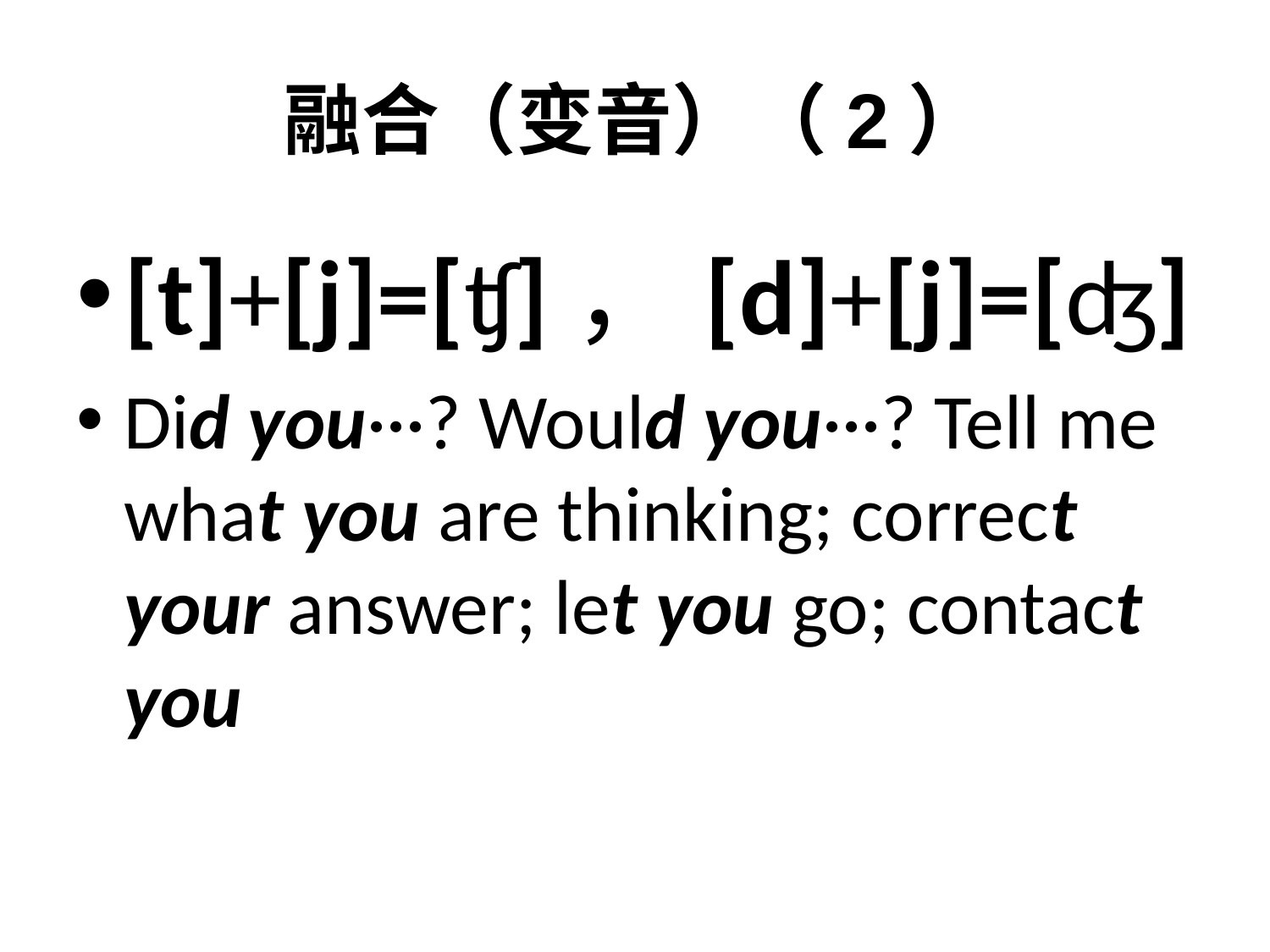

# 融合（变音）（2）
[t]+[j]=[ʧ]，[d]+[j]=[ʤ]
Did you···? Would you···? Tell me what you are thinking; correct your answer; let you go; contact you